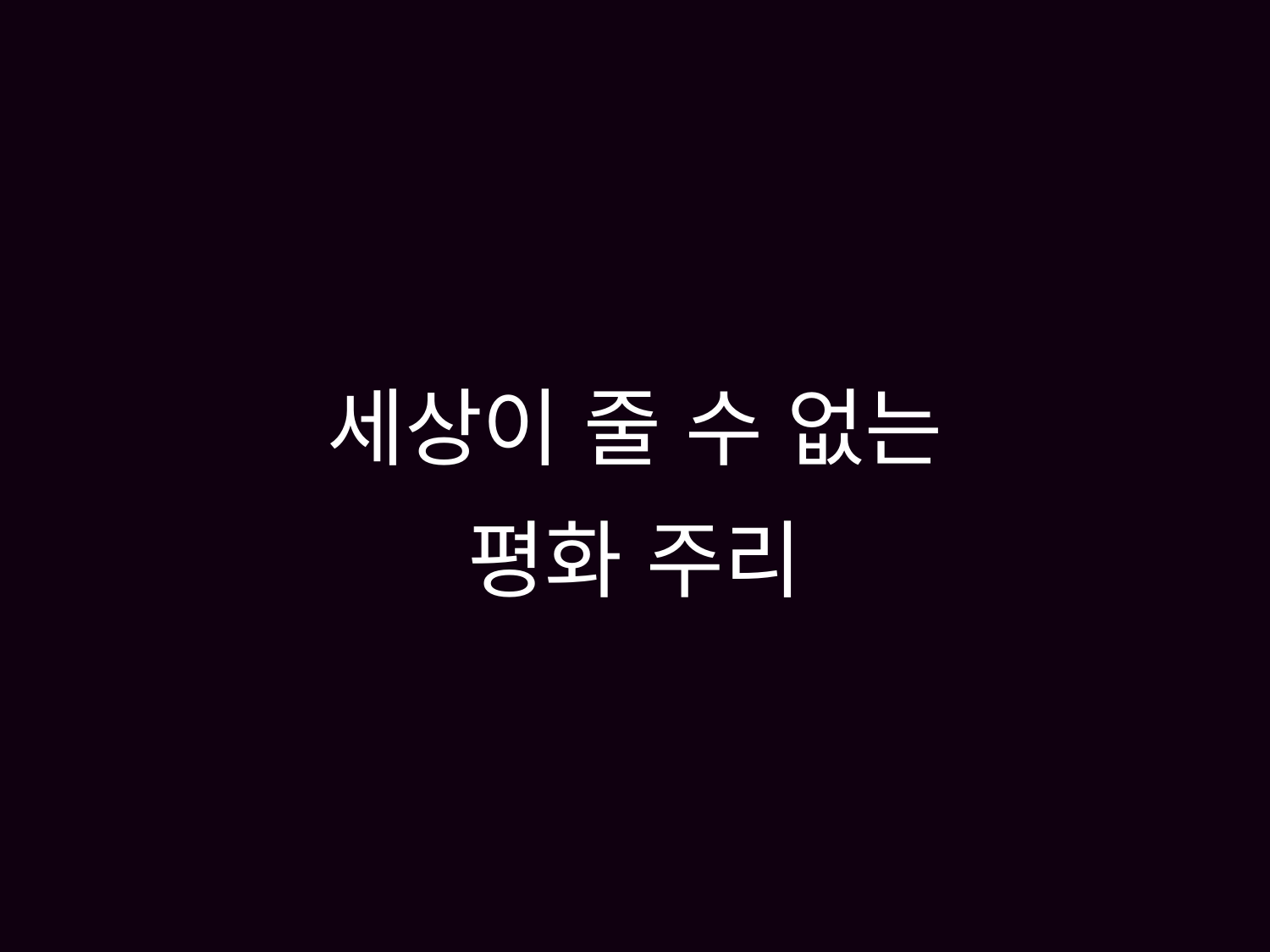

# 세상이 줄 수 없는 평화 주리